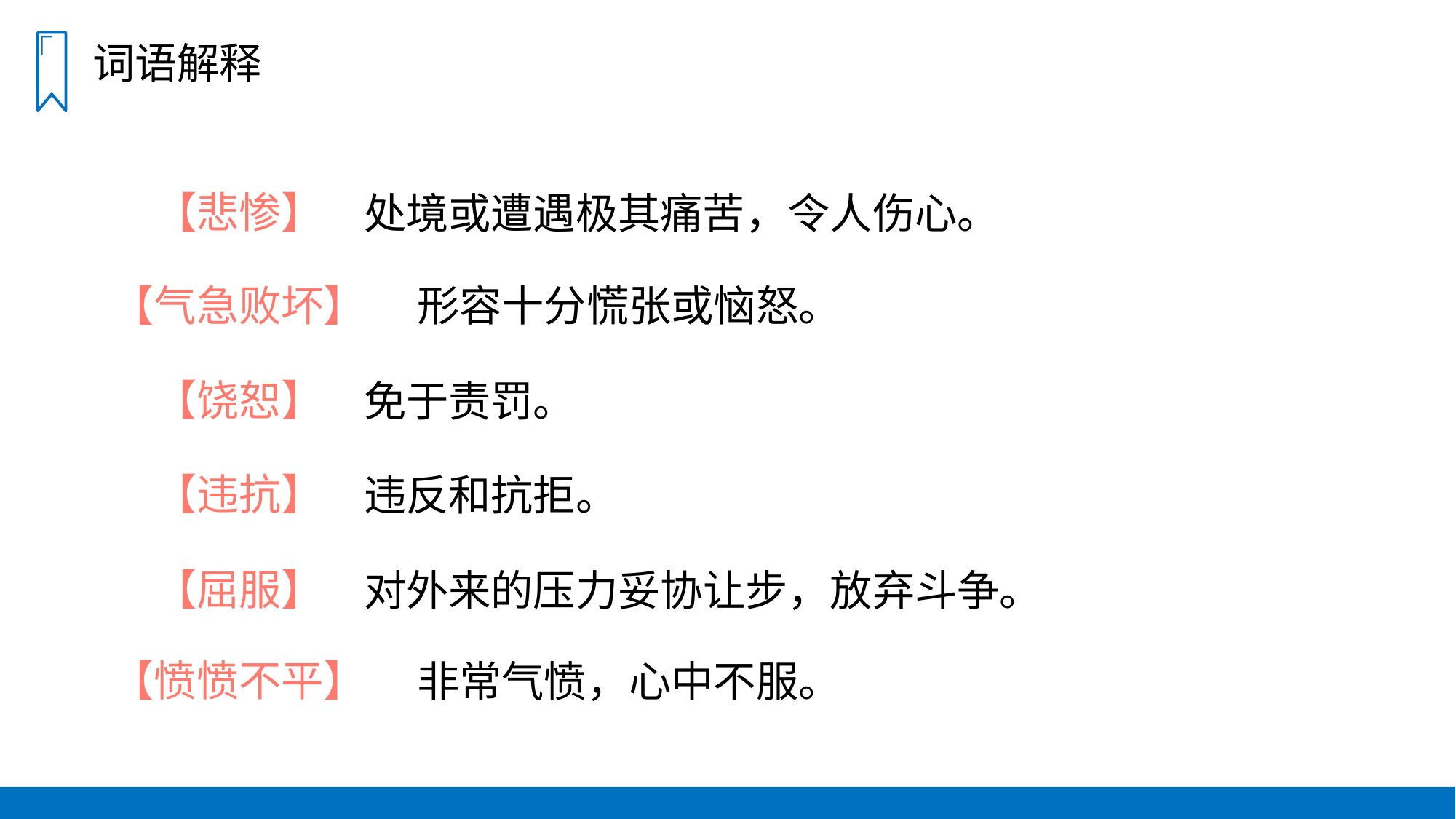

词语解释
处境或遭遇极其痛苦，令人伤心。
【悲惨】
形容十分慌张或恼怒。
【气急败坏】
免于责罚。
【饶恕】
违反和抗拒。
【违抗】
对外来的压力妥协让步，放弃斗争。
【屈服】
非常气愤，心中不服。
【愤愤不平】